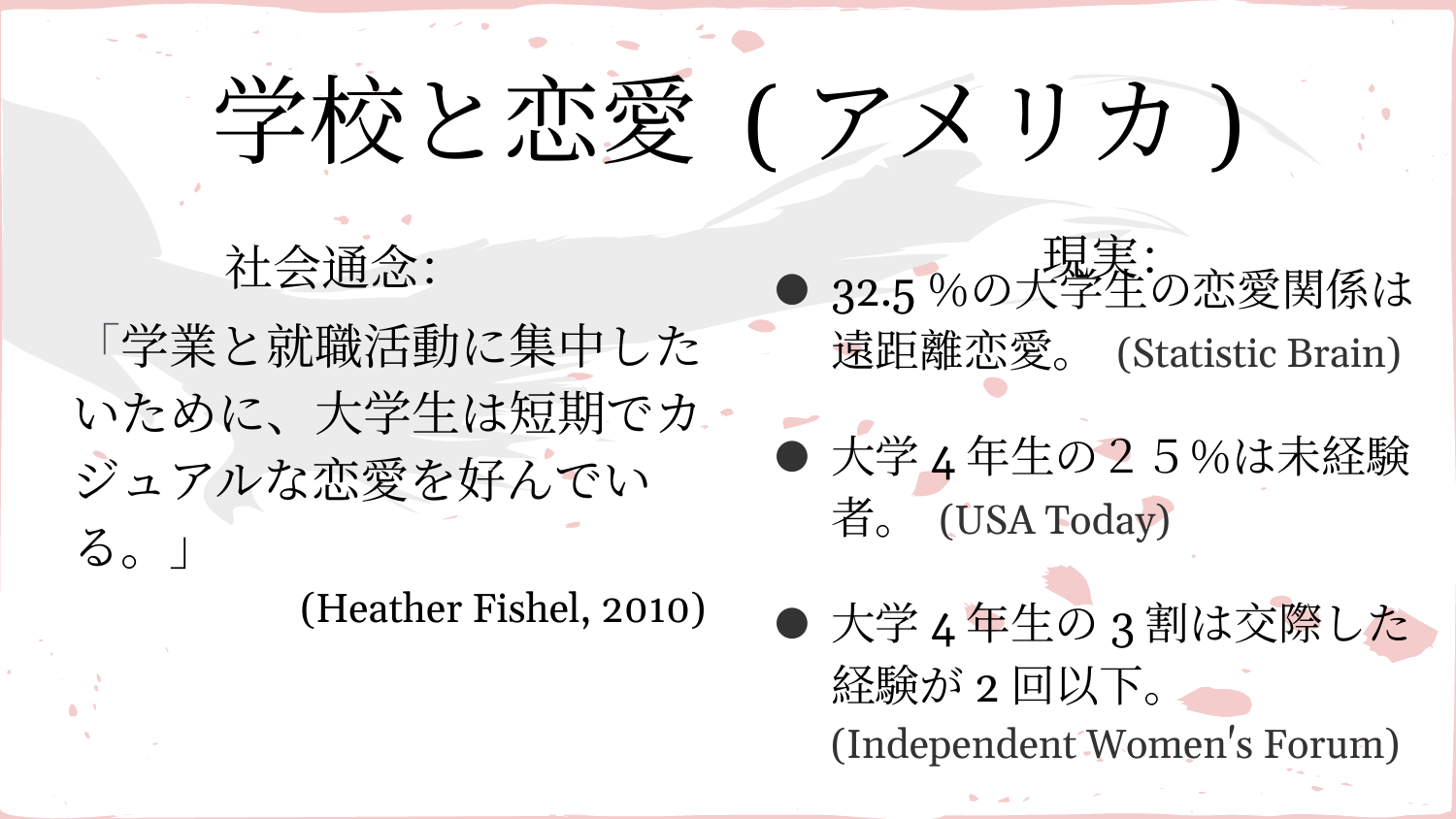

# 学校と恋愛 (アメリカ)
現実：
社会通念：
32.5％の大学生の恋愛関係は遠距離恋愛。 (Statistic Brain)
大学4年生の２５％は未経験者。 (USA Today)
大学4年生の3割は交際した
経験が2回以下。(Independent Women's Forum)

「学業と就職活動に集中したいために、大学生は短期でカジュアルな恋愛を好んでいる。」
 (Heather Fishel, 2010)